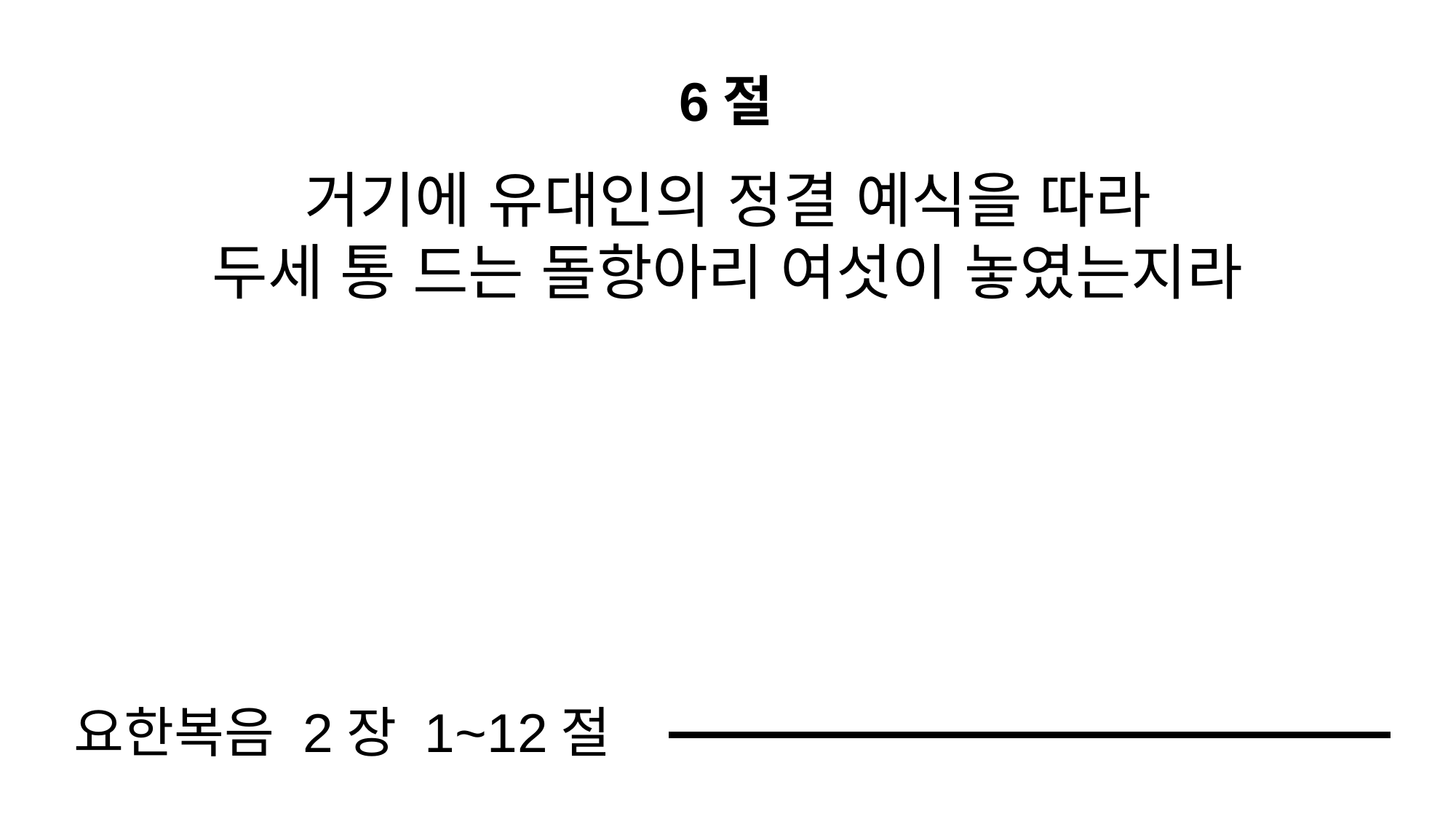

6절
거기에 유대인의 정결 예식을 따라
두세 통 드는 돌항아리 여섯이 놓였는지라
요한복음 2장 1~12절